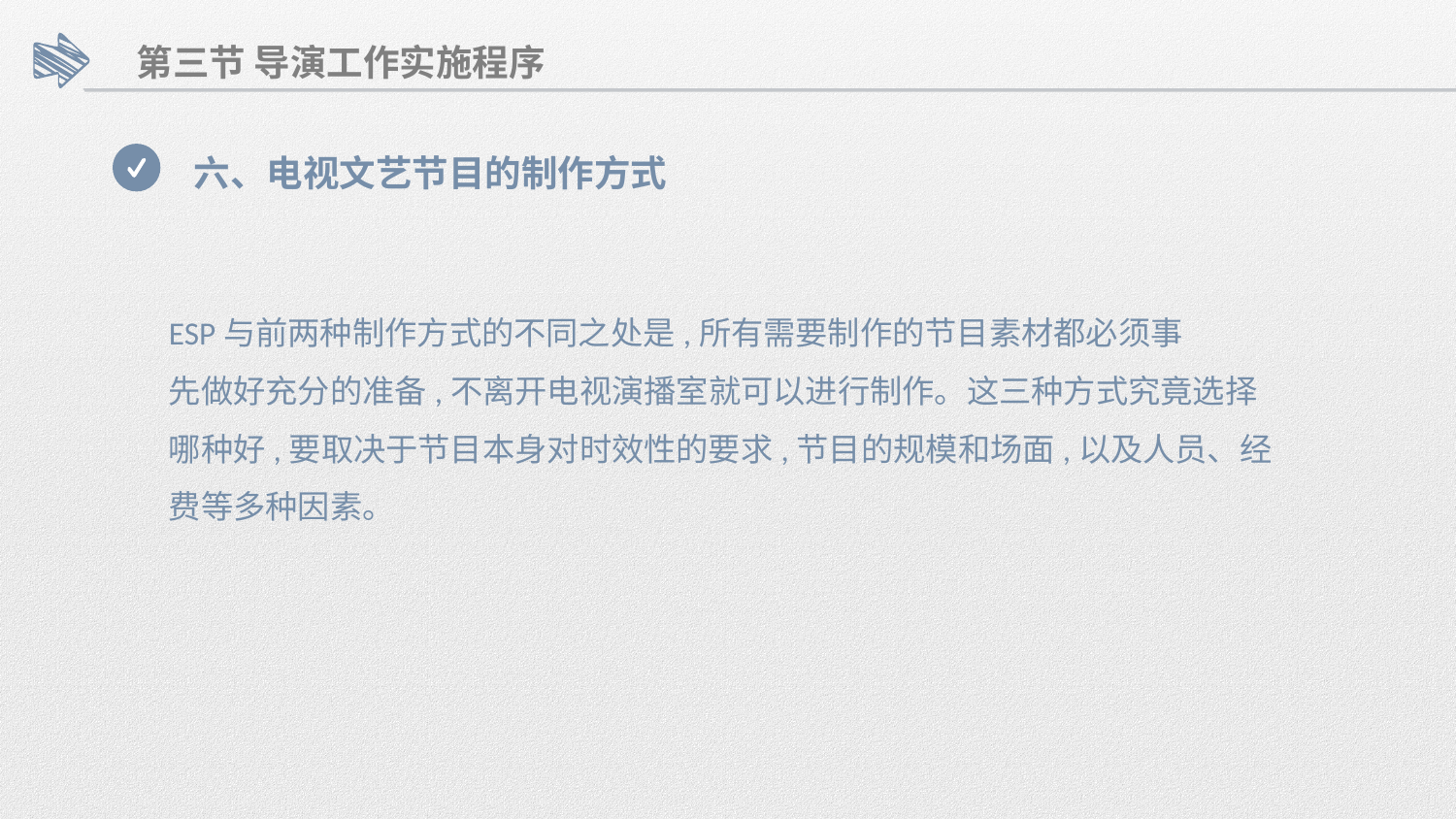

第三节 导演工作实施程序
六、电视文艺节目的制作方式

ESP与前两种制作方式的不同之处是,所有需要制作的节目素材都必须事
先做好充分的准备,不离开电视演播室就可以进行制作。这三种方式究竟选择
哪种好,要取决于节目本身对时效性的要求,节目的规模和场面,以及人员、经
费等多种因素。